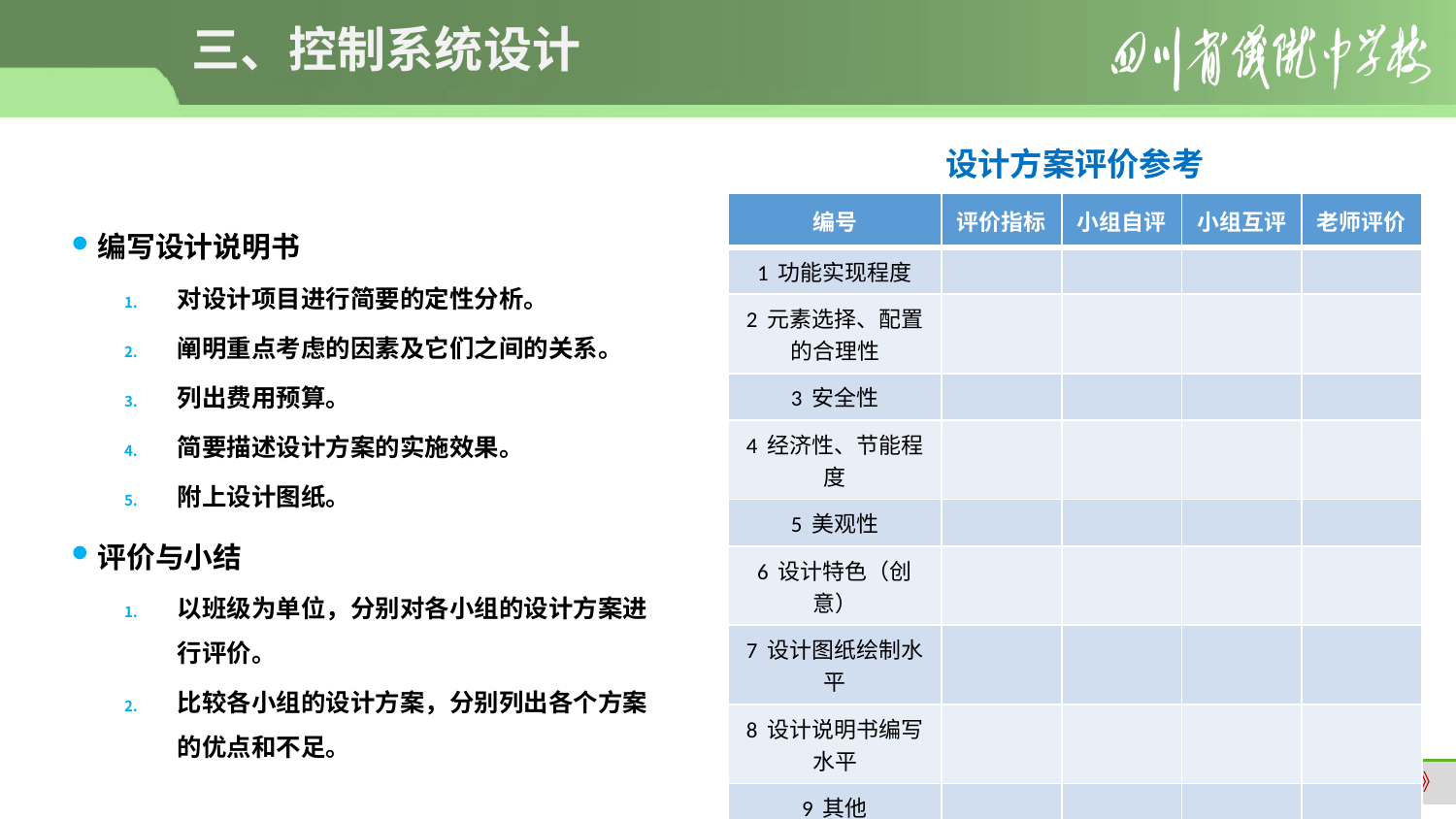

# 三、控制系统设计
设计方案评价参考
| 编号 | 评价指标 | 小组自评 | 小组互评 | 老师评价 |
| --- | --- | --- | --- | --- |
| 1 功能实现程度 |  |  |  |  |
| 2 元素选择、配置的合理性 |  |  |  |  |
| 3 安全性 |  |  |  |  |
| 4 经济性、节能程度 |  |  |  |  |
| 5 美观性 |  |  |  |  |
| 6 设计特色（创意） |  |  |  |  |
| 7 设计图纸绘制水平 |  |  |  |  |
| 8 设计说明书编写水平 |  |  |  |  |
| 9 其他 |  |  |  |  |
编写设计说明书
对设计项目进行简要的定性分析。
阐明重点考虑的因素及它们之间的关系。
列出费用预算。
简要描述设计方案的实施效果。
附上设计图纸。
评价与小结
以班级为单位，分别对各小组的设计方案进行评价。
比较各小组的设计方案，分别列出各个方案的优点和不足。